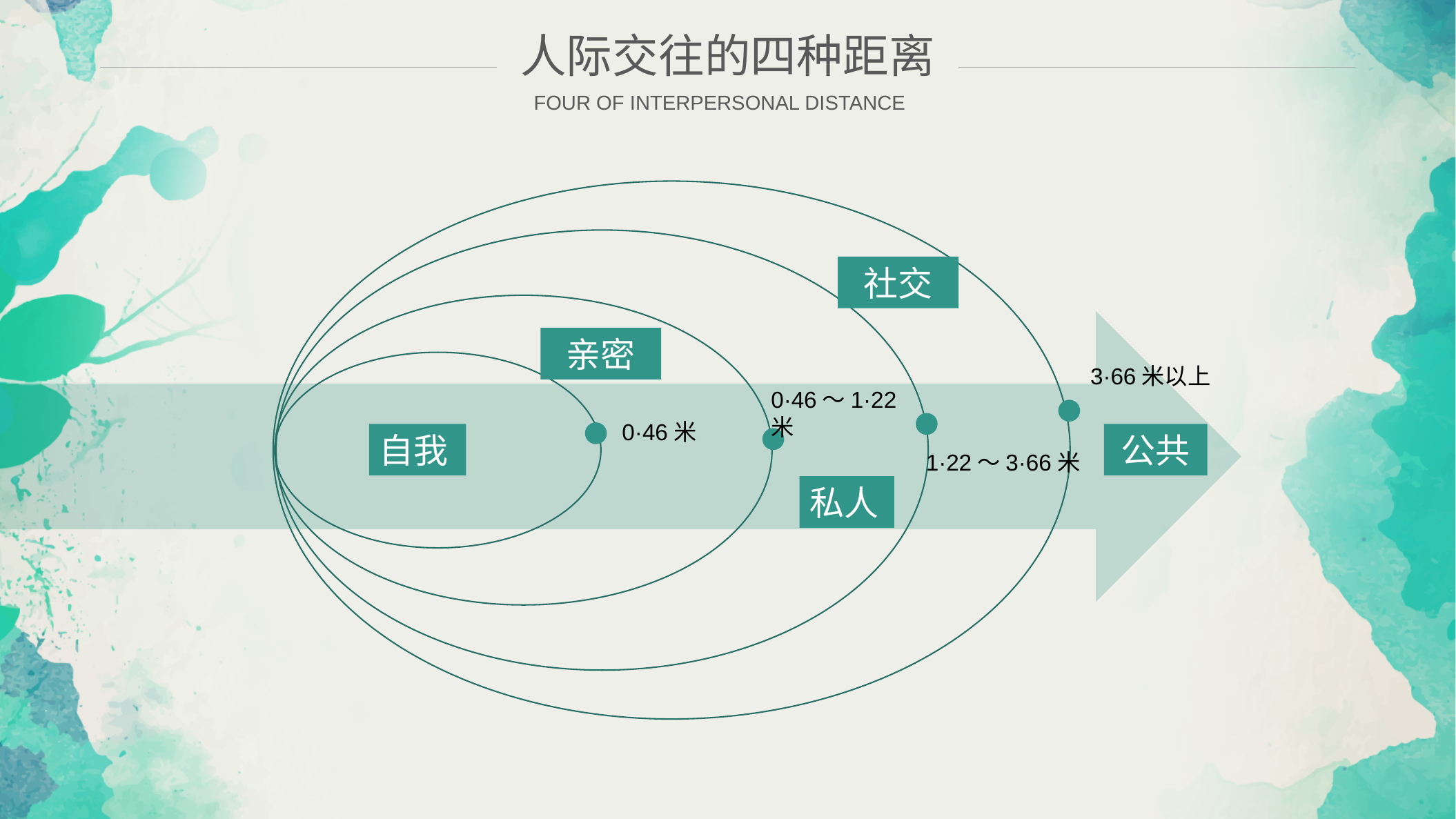

人际交往的四种距离
FOUR OF INTERPERSONAL DISTANCE

社交

亲密

3·66米以上
0·46～1·22米

0·46米

自我
公共

1·22～3·66米
私人